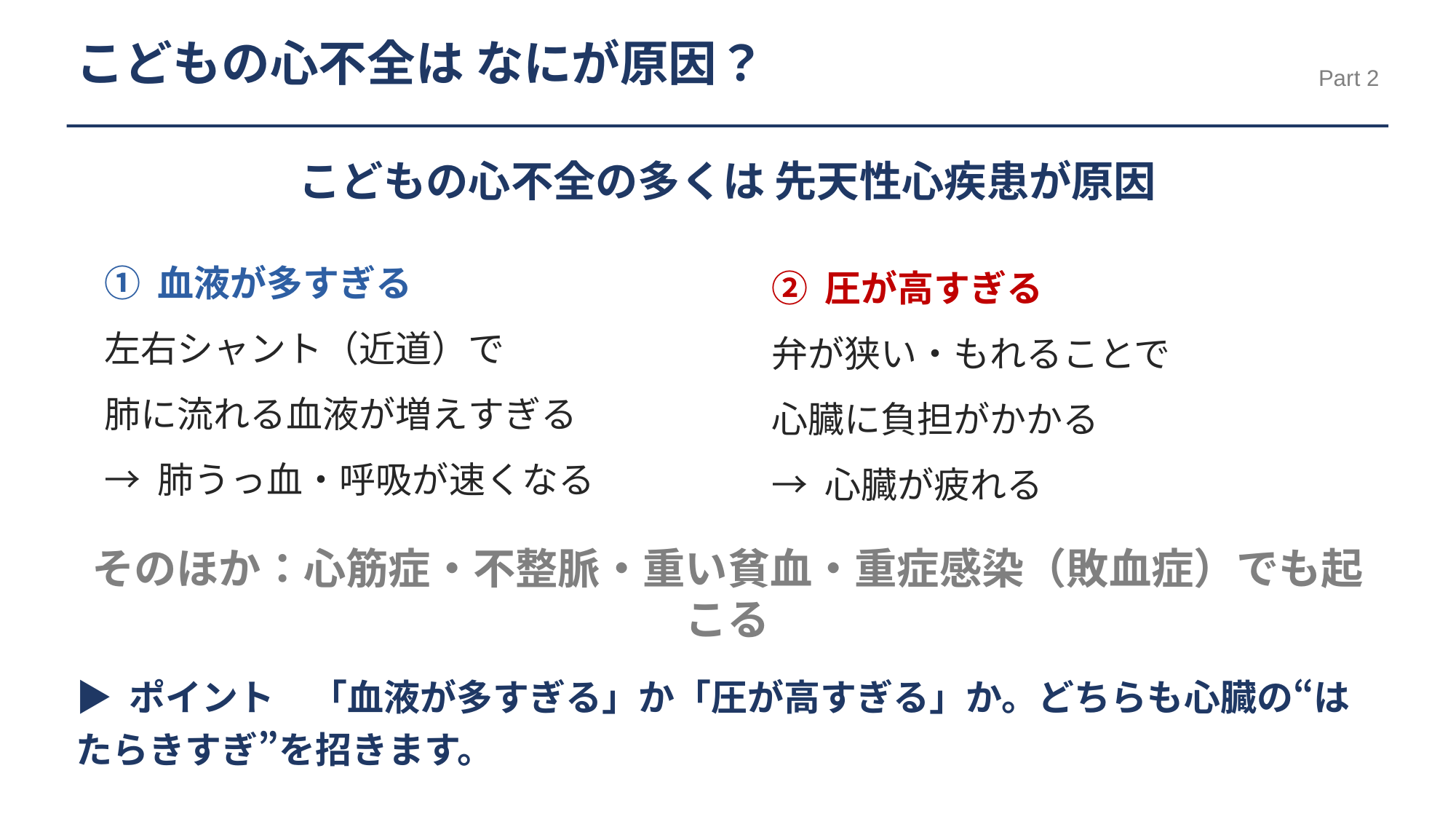

こどもの心不全は なにが原因？
Part 2

こどもの心不全の多くは 先天性心疾患が原因
① 血液が多すぎる
左右シャント（近道）で
肺に流れる血液が増えすぎる
→ 肺うっ血・呼吸が速くなる
② 圧が高すぎる
弁が狭い・もれることで
心臓に負担がかかる
→ 心臓が疲れる
そのほか：心筋症・不整脈・重い貧血・重症感染（敗血症）でも起こる
▶ ポイント　「血液が多すぎる」か「圧が高すぎる」か。どちらも心臓の“はたらきすぎ”を招きます。